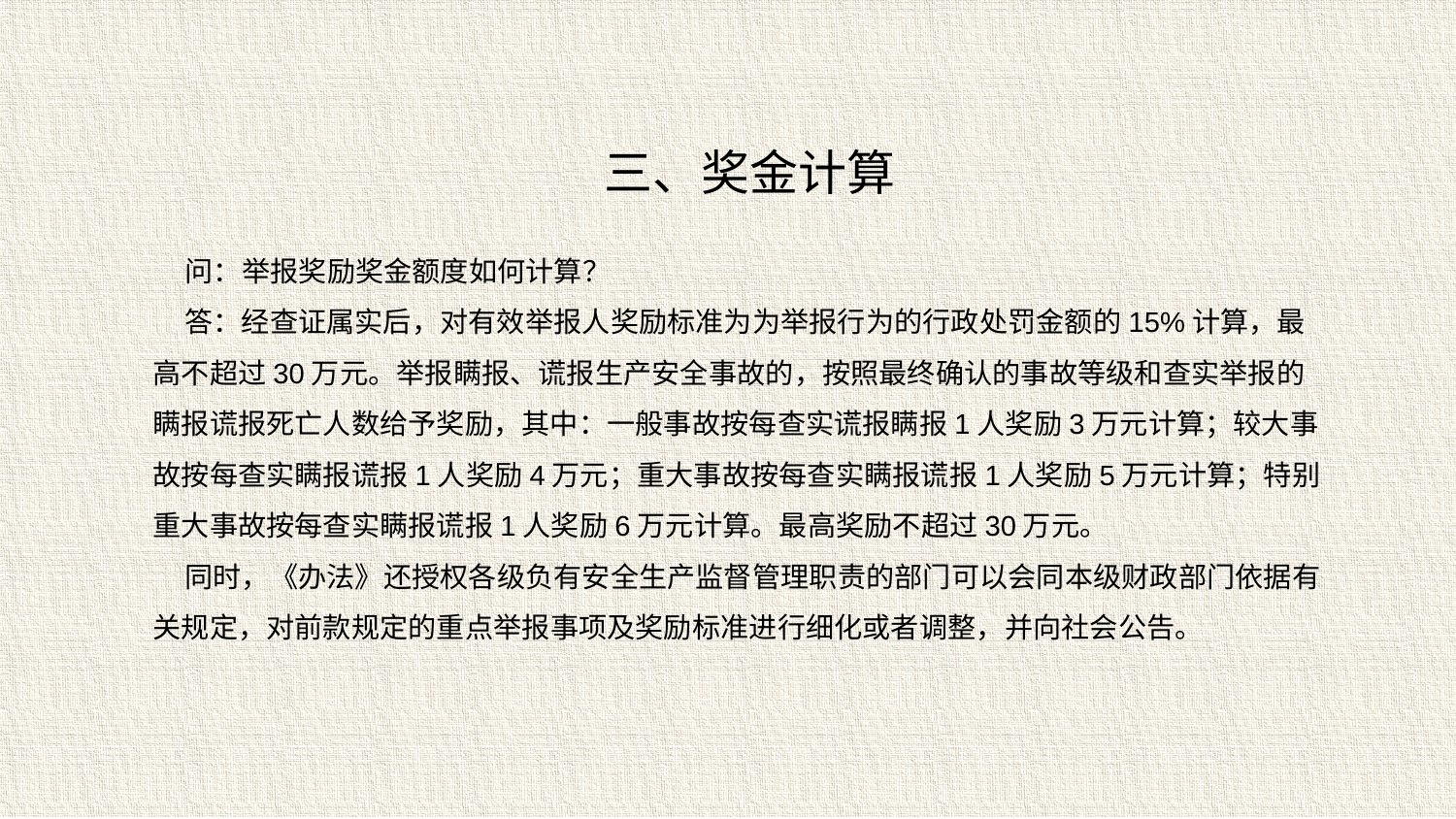

三、奖金计算
     问：举报奖励奖金额度如何计算？
    答：经查证属实后，对有效举报人奖励标准为为举报行为的行政处罚金额的15%计算，最高不超过30万元。举报瞒报、谎报生产安全事故的，按照最终确认的事故等级和查实举报的瞒报谎报死亡人数给予奖励，其中：一般事故按每查实谎报瞒报1人奖励3万元计算；较大事故按每查实瞒报谎报1人奖励4万元；重大事故按每查实瞒报谎报1人奖励5万元计算；特别重大事故按每查实瞒报谎报1人奖励6万元计算。最高奖励不超过30万元。
    同时，《办法》还授权各级负有安全生产监督管理职责的部门可以会同本级财政部门依据有关规定，对前款规定的重点举报事项及奖励标准进行细化或者调整，并向社会公告。